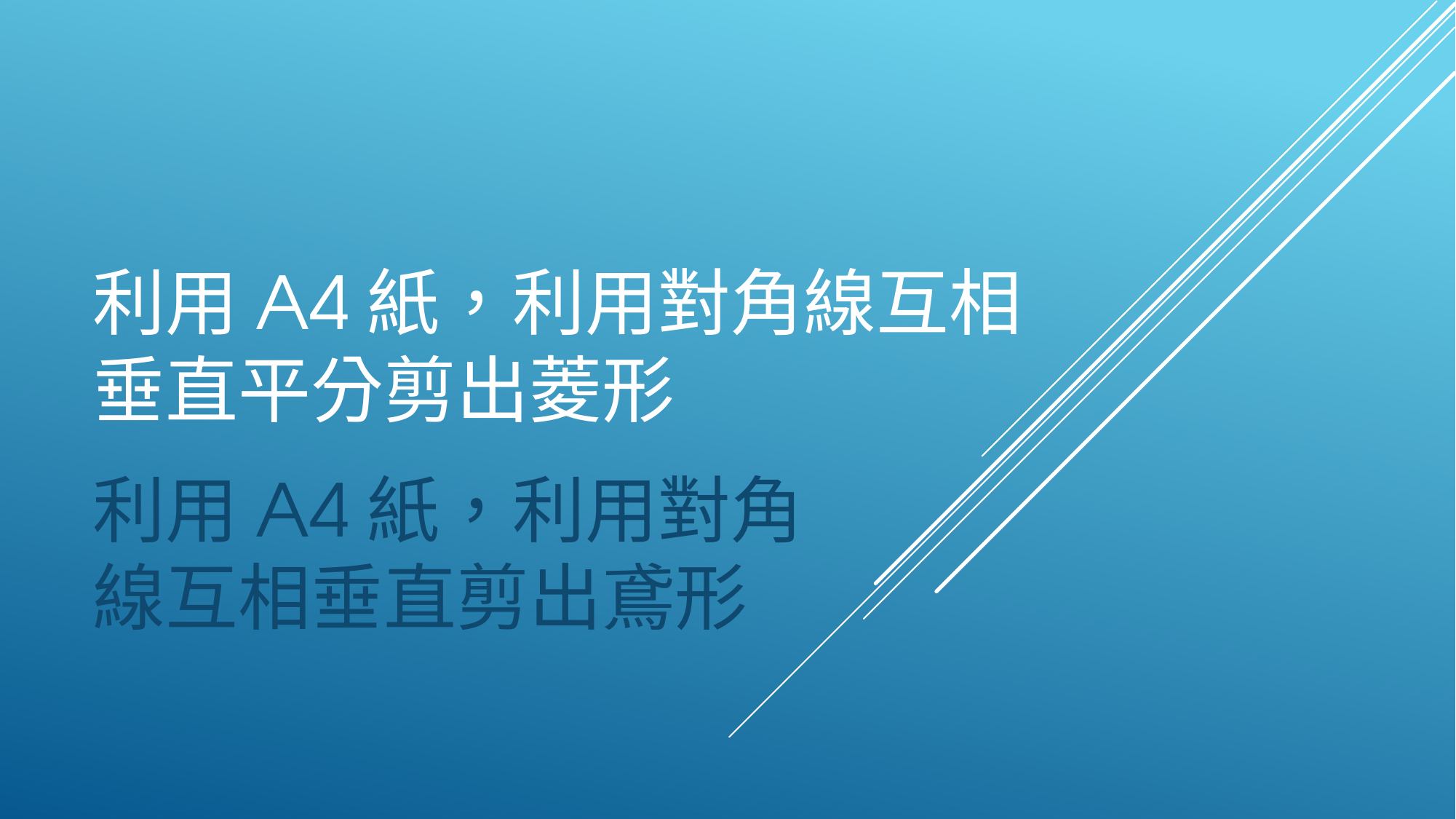

# 利用A4紙，利用對角線互相垂直平分剪出菱形
利用A4紙，利用對角線互相垂直剪出鳶形